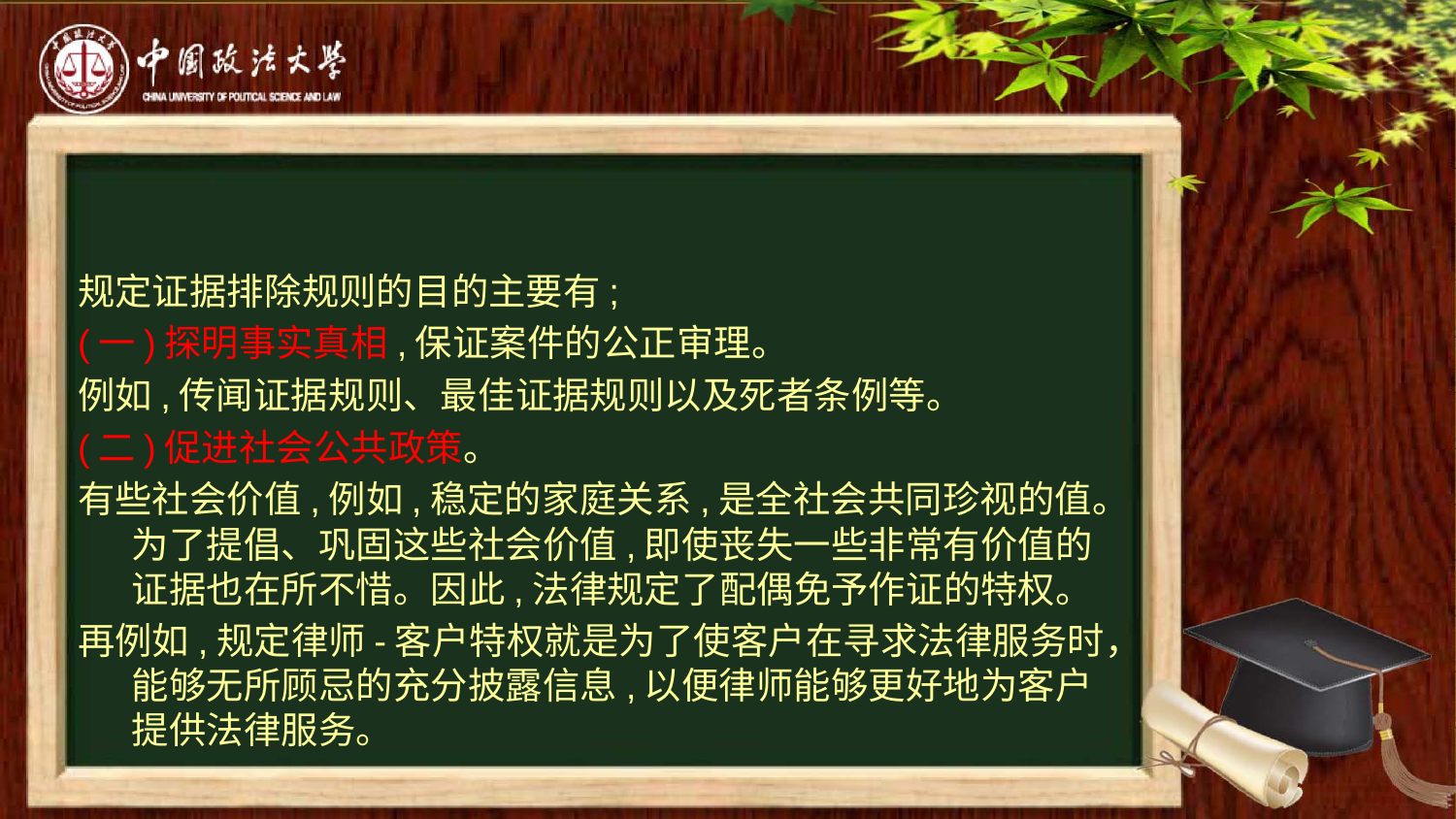

#
规定证据排除规则的目的主要有;
(一)探明事实真相,保证案件的公正审理。
例如,传闻证据规则、最佳证据规则以及死者条例等。
(二)促进社会公共政策。
有些社会价值,例如,稳定的家庭关系,是全社会共同珍视的值。为了提倡、巩固这些社会价值,即使丧失一些非常有价值的证据也在所不惜。因此,法律规定了配偶免予作证的特权。
再例如,规定律师-客户特权就是为了使客户在寻求法律服务时，能够无所顾忌的充分披露信息,以便律师能够更好地为客户提供法律服务。